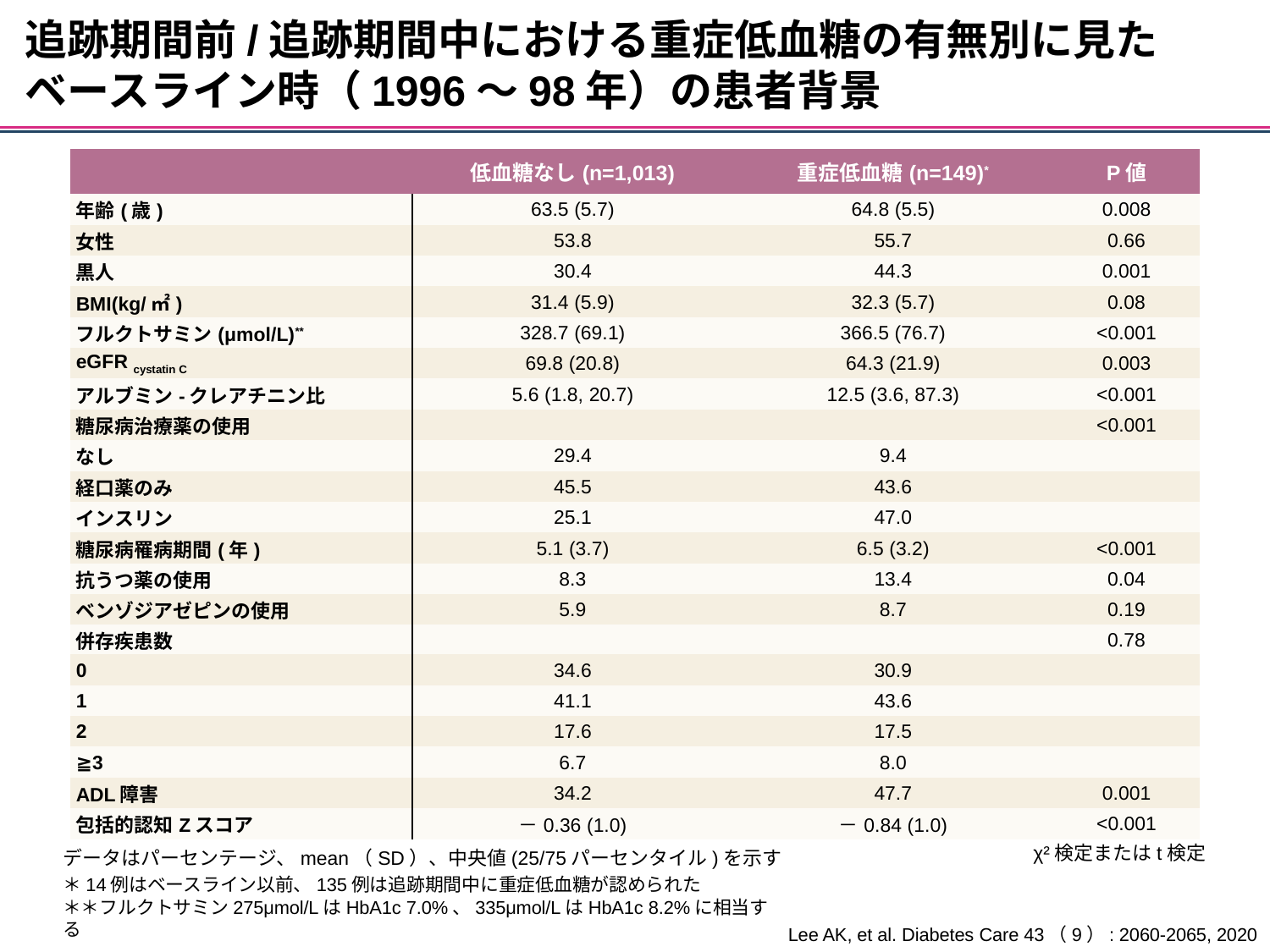

追跡期間前/追跡期間中における重症低血糖の有無別に見た
ベースライン時（1996～98年）の患者背景
|  | 低血糖なし(n=1,013) | 重症低血糖(n=149)\* | P値 |
| --- | --- | --- | --- |
| 年齢(歳) | 63.5 (5.7) | 64.8 (5.5) | 0.008 |
| 女性 | 53.8 | 55.7 | 0.66 |
| 黒人 | 30.4 | 44.3 | 0.001 |
| BMI(kg/㎡) | 31.4 (5.9) | 32.3 (5.7) | 0.08 |
| フルクトサミン(μmol/L)\*\* | 328.7 (69.1) | 366.5 (76.7) | <0.001 |
| eGFR cystatin C | 69.8 (20.8) | 64.3 (21.9) | 0.003 |
| アルブミン-クレアチニン比 | 5.6 (1.8, 20.7) | 12.5 (3.6, 87.3) | <0.001 |
| 糖尿病治療薬の使用 |  |  | <0.001 |
| なし | 29.4 | 9.4 |  |
| 経口薬のみ | 45.5 | 43.6 |  |
| インスリン | 25.1 | 47.0 |  |
| 糖尿病罹病期間(年) | 5.1 (3.7) | 6.5 (3.2) | <0.001 |
| 抗うつ薬の使用 | 8.3 | 13.4 | 0.04 |
| ベンゾジアゼピンの使用 | 5.9 | 8.7 | 0.19 |
| 併存疾患数 |  |  | 0.78 |
| 0 | 34.6 | 30.9 |  |
| 1 | 41.1 | 43.6 |  |
| 2 | 17.6 | 17.5 |  |
| ≧3 | 6.7 | 8.0 |  |
| ADL障害 | 34.2 | 47.7 | 0.001 |
| 包括的認知Zスコア | －0.36 (1.0) | －0.84 (1.0) | <0.001 |
χ²検定またはt検定
データはパーセンテージ、mean（SD）、中央値(25/75パーセンタイル)を示す
＊14例はベースライン以前、135例は追跡期間中に重症低血糖が認められた
＊＊フルクトサミン275μmol/LはHbA1c 7.0%、335μmol/LはHbA1c 8.2%に相当する
Lee AK, et al. Diabetes Care 43（9）: 2060-2065, 2020